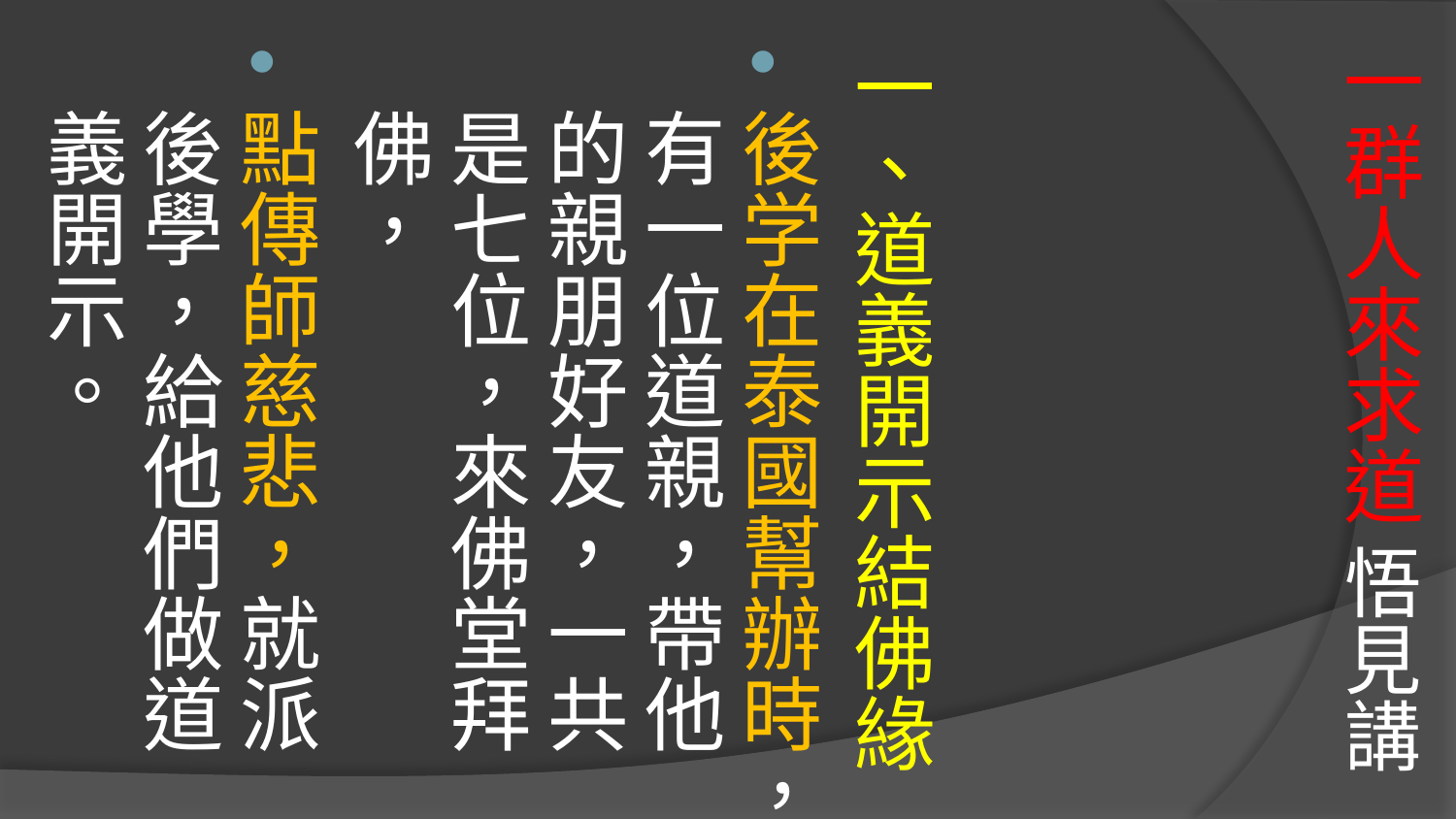

# 一群人來求道 悟見講
一、道義開示結佛緣
後学在泰國幫辦時，有一位道親，帶他的親朋好友，一共是七位，來佛堂拜佛，
點傳師慈悲，就派後學，給他們做道義開示。